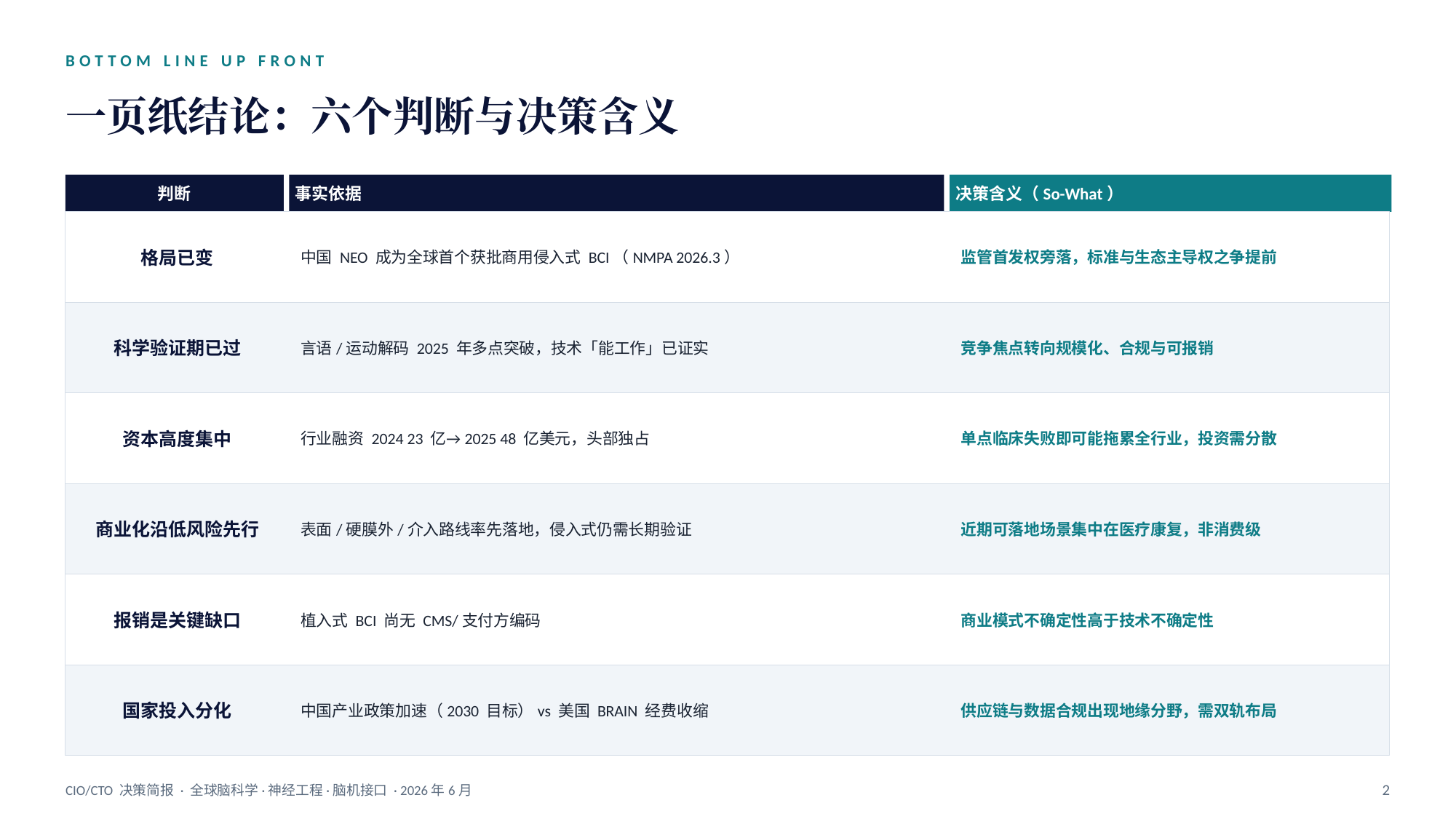

BOTTOM LINE UP FRONT
一页纸结论：六个判断与决策含义
判断
事实依据
决策含义（So-What）

格局已变
中国 NEO 成为全球首个获批商用侵入式 BCI（NMPA 2026.3）
监管首发权旁落，标准与生态主导权之争提前

科学验证期已过
言语/运动解码 2025 年多点突破，技术「能工作」已证实
竞争焦点转向规模化、合规与可报销

资本高度集中
行业融资 2024 23 亿→2025 48 亿美元，头部独占
单点临床失败即可能拖累全行业，投资需分散

商业化沿低风险先行
表面/硬膜外/介入路线率先落地，侵入式仍需长期验证
近期可落地场景集中在医疗康复，非消费级

报销是关键缺口
植入式 BCI 尚无 CMS/支付方编码
商业模式不确定性高于技术不确定性

国家投入分化
中国产业政策加速（2030 目标）vs 美国 BRAIN 经费收缩
供应链与数据合规出现地缘分野，需双轨布局
CIO/CTO 决策简报 · 全球脑科学·神经工程·脑机接口 · 2026年6月
2